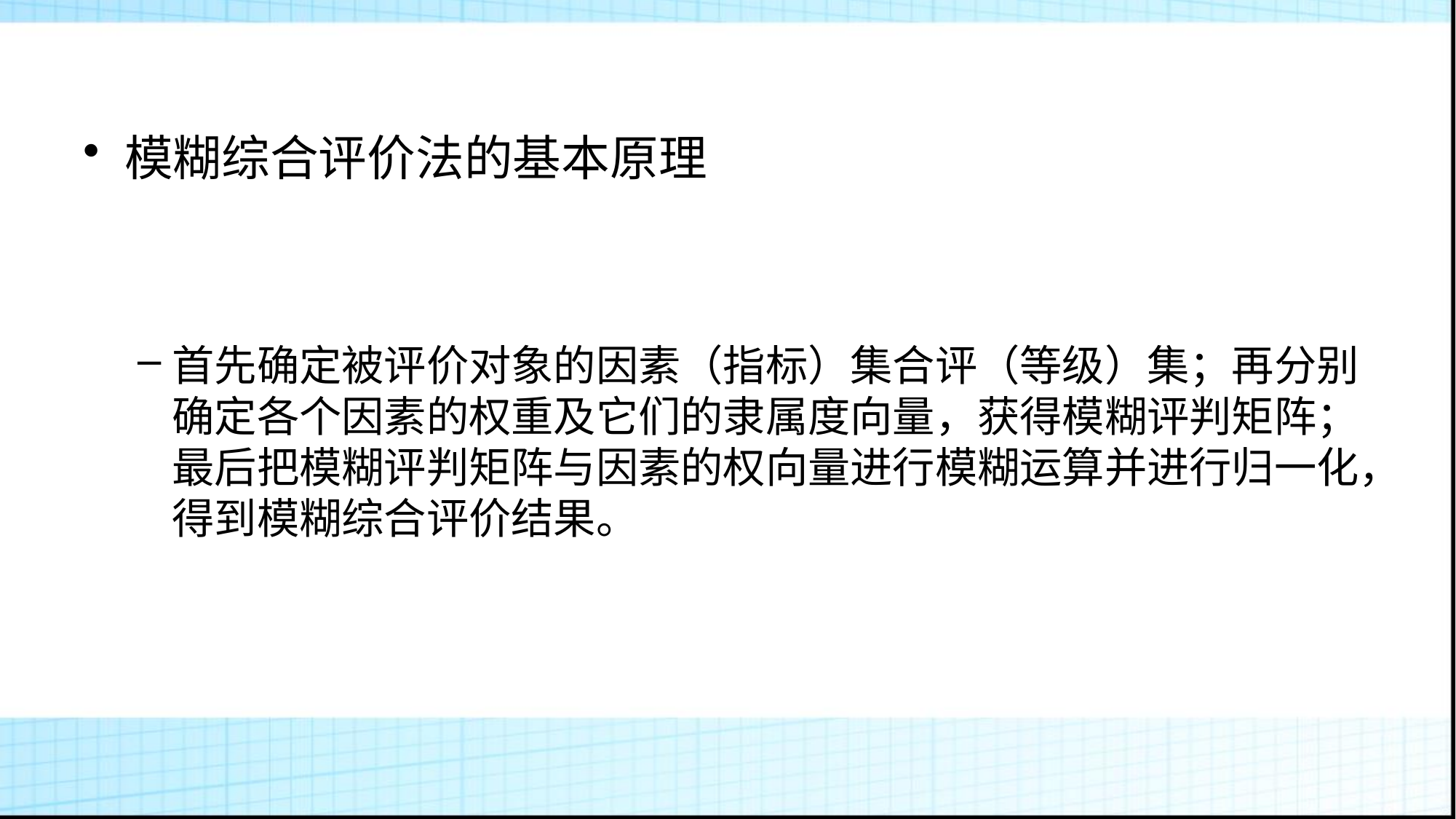

模糊综合评价法的基本原理

首先确定被评价对象的因素（指标）集合评（等级）集；再分别确定各个因素的权重及它们的隶属度向量，获得模糊评判矩阵；最后把模糊评判矩阵与因素的权向量进行模糊运算并进行归一化，得到模糊综合评价结果。